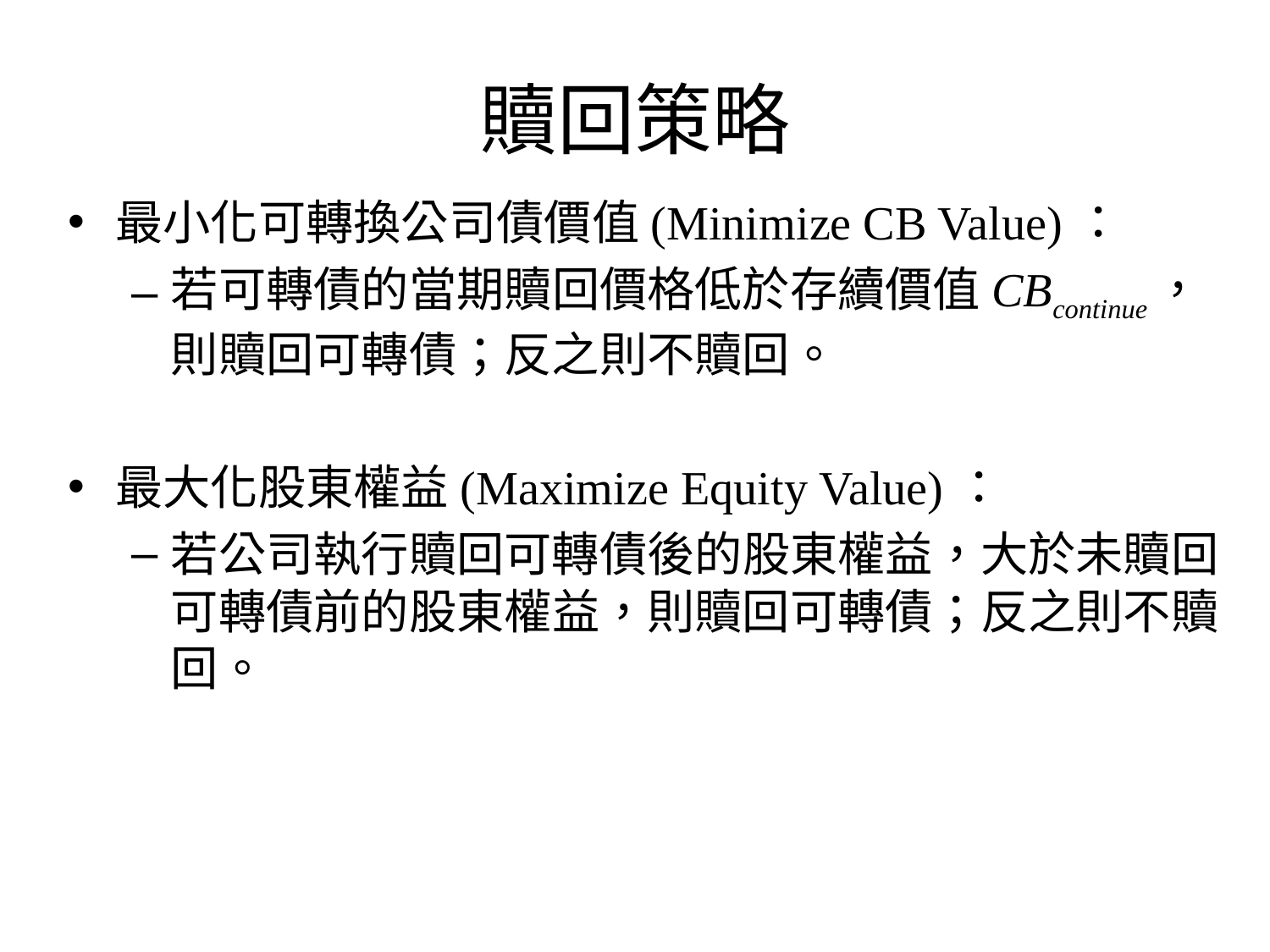

# 贖回策略
最小化可轉換公司債價值(Minimize CB Value)：
若可轉債的當期贖回價格低於存續價值CBcontinue，則贖回可轉債；反之則不贖回。

最大化股東權益(Maximize Equity Value)：
若公司執行贖回可轉債後的股東權益，大於未贖回可轉債前的股東權益，則贖回可轉債；反之則不贖回。